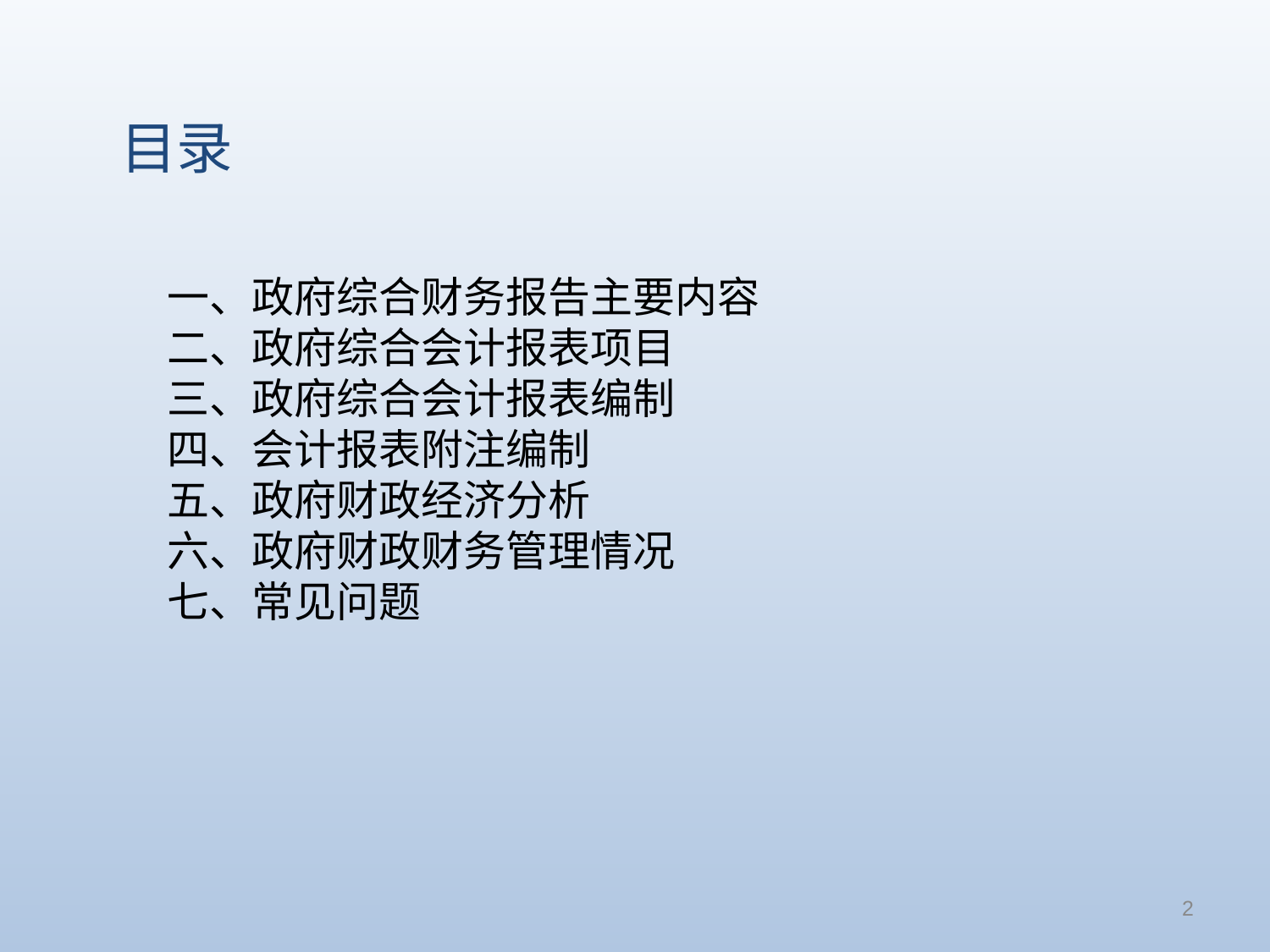

目录

一、政府综合财务报告主要内容
二、政府综合会计报表项目
三、政府综合会计报表编制
四、会计报表附注编制
五、政府财政经济分析
六、政府财政财务管理情况
七、常见问题

2